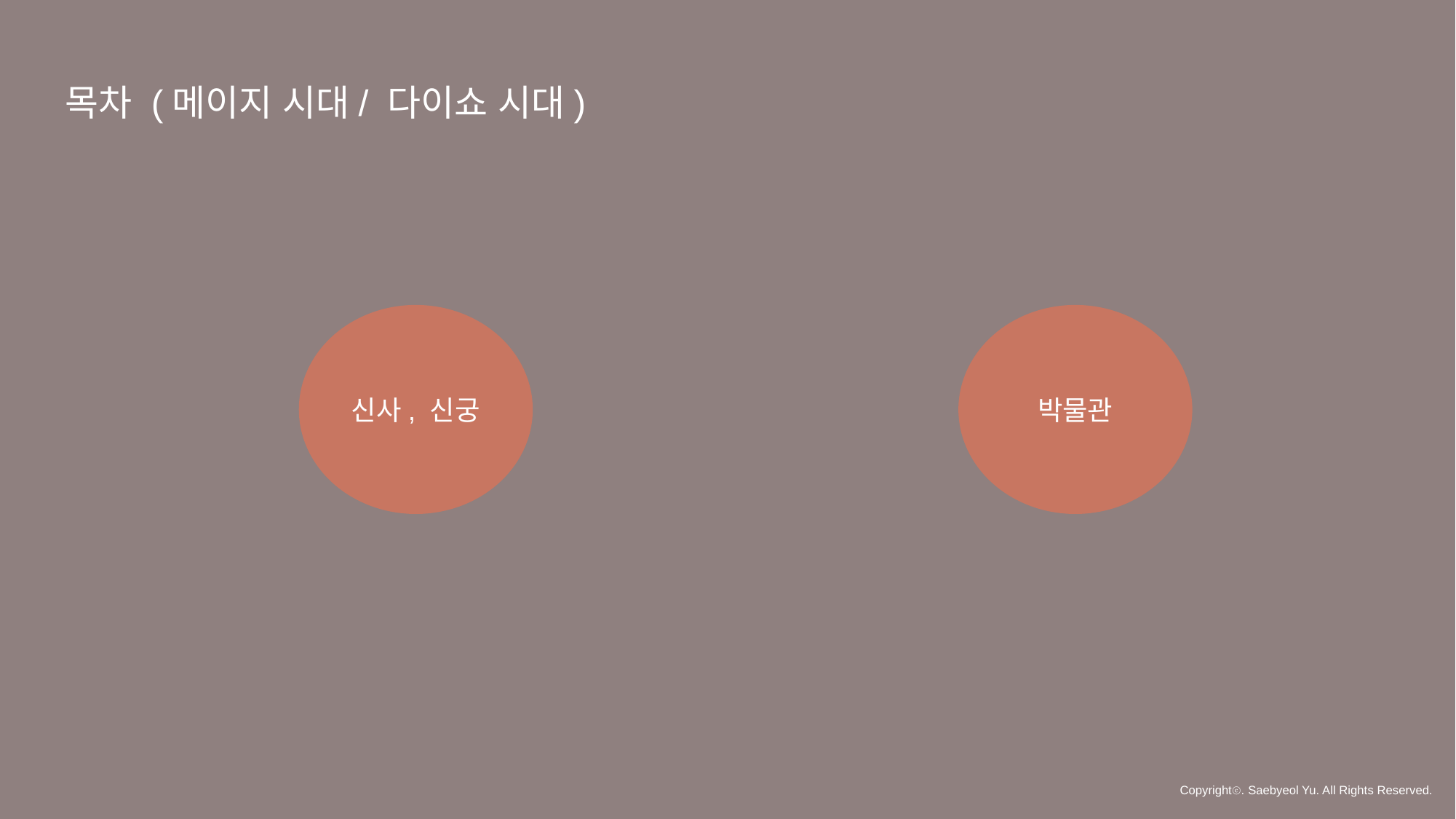

목차 (메이지 시대/ 다이쇼 시대)
신사, 신궁
박물관
Copyrightⓒ. Saebyeol Yu. All Rights Reserved.